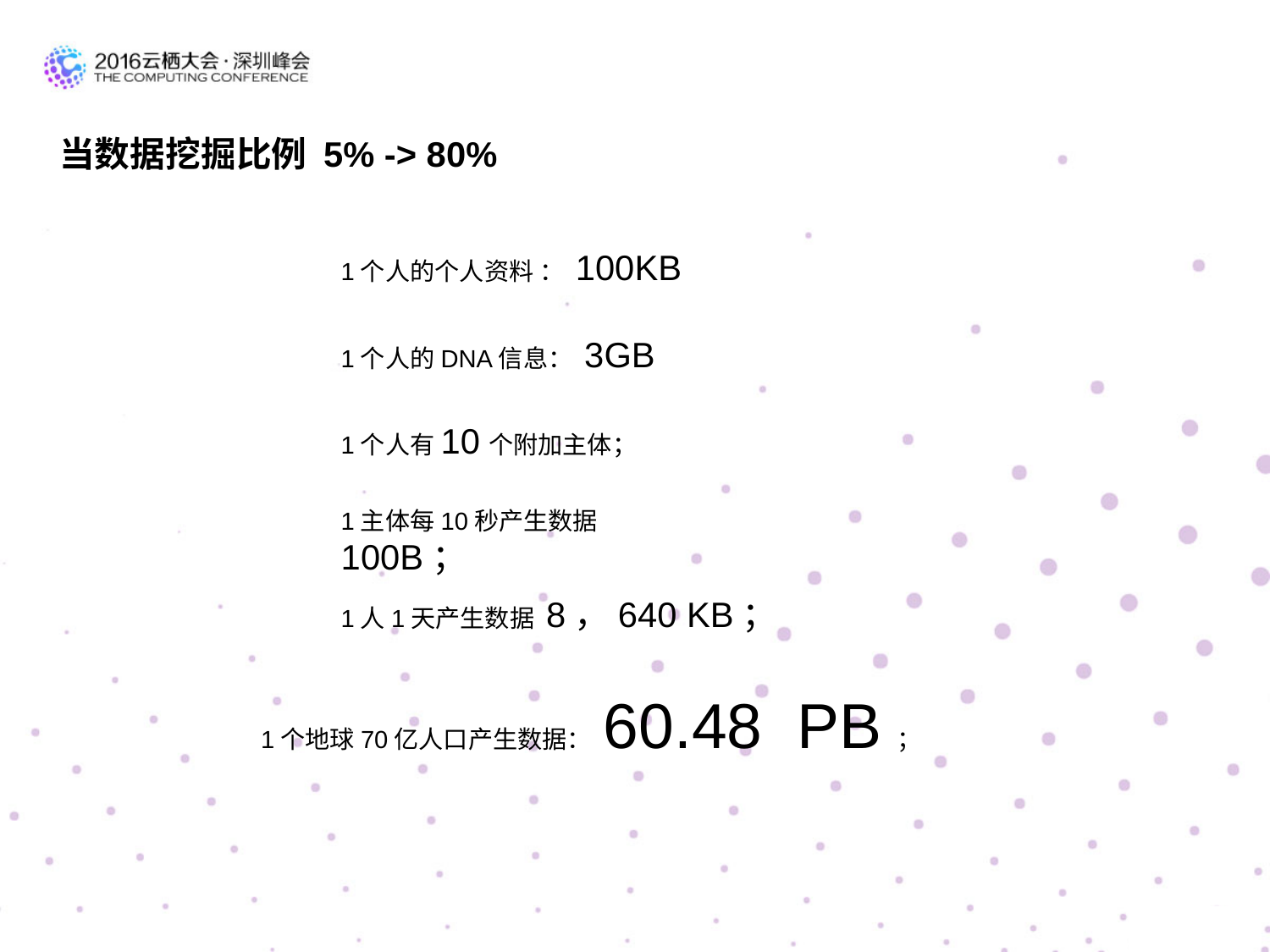

当数据挖掘比例 5% -> 80%
1个人的个人资料 ： 100KB
1个人的DNA信息： 3GB
1个人有10个附加主体；
1主体每10秒产生数据100B；
1人1天产生数据 8，640 KB；
1个地球70亿人口产生数据： 60.48  PB；